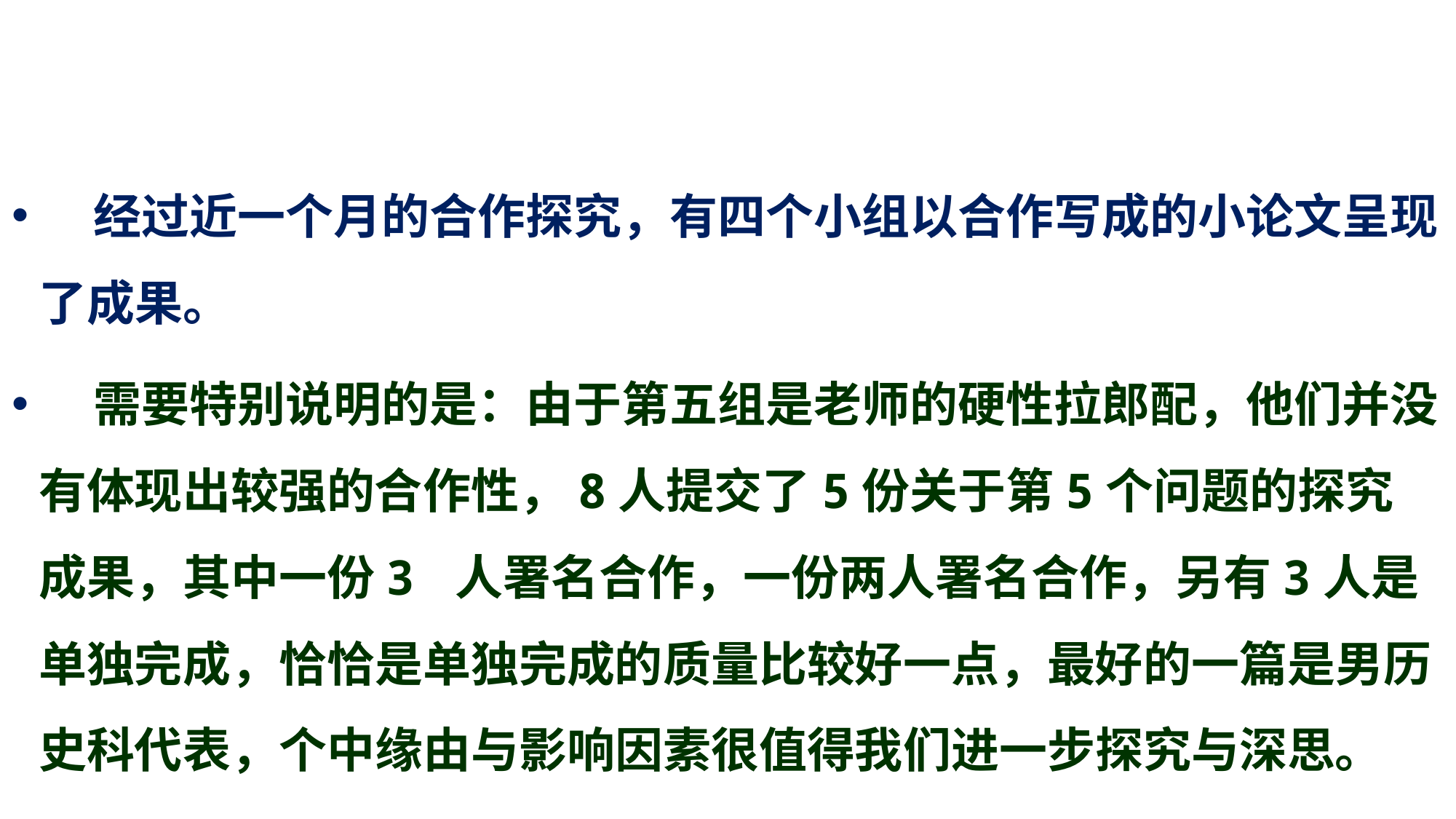

经过近一个月的合作探究，有四个小组以合作写成的小论文呈现了成果。
    需要特别说明的是：由于第五组是老师的硬性拉郎配，他们并没有体现出较强的合作性，8人提交了5份关于第5个问题的探究成果，其中一份3 人署名合作，一份两人署名合作，另有3人是单独完成，恰恰是单独完成的质量比较好一点，最好的一篇是男历史科代表，个中缘由与影响因素很值得我们进一步探究与深思。
#